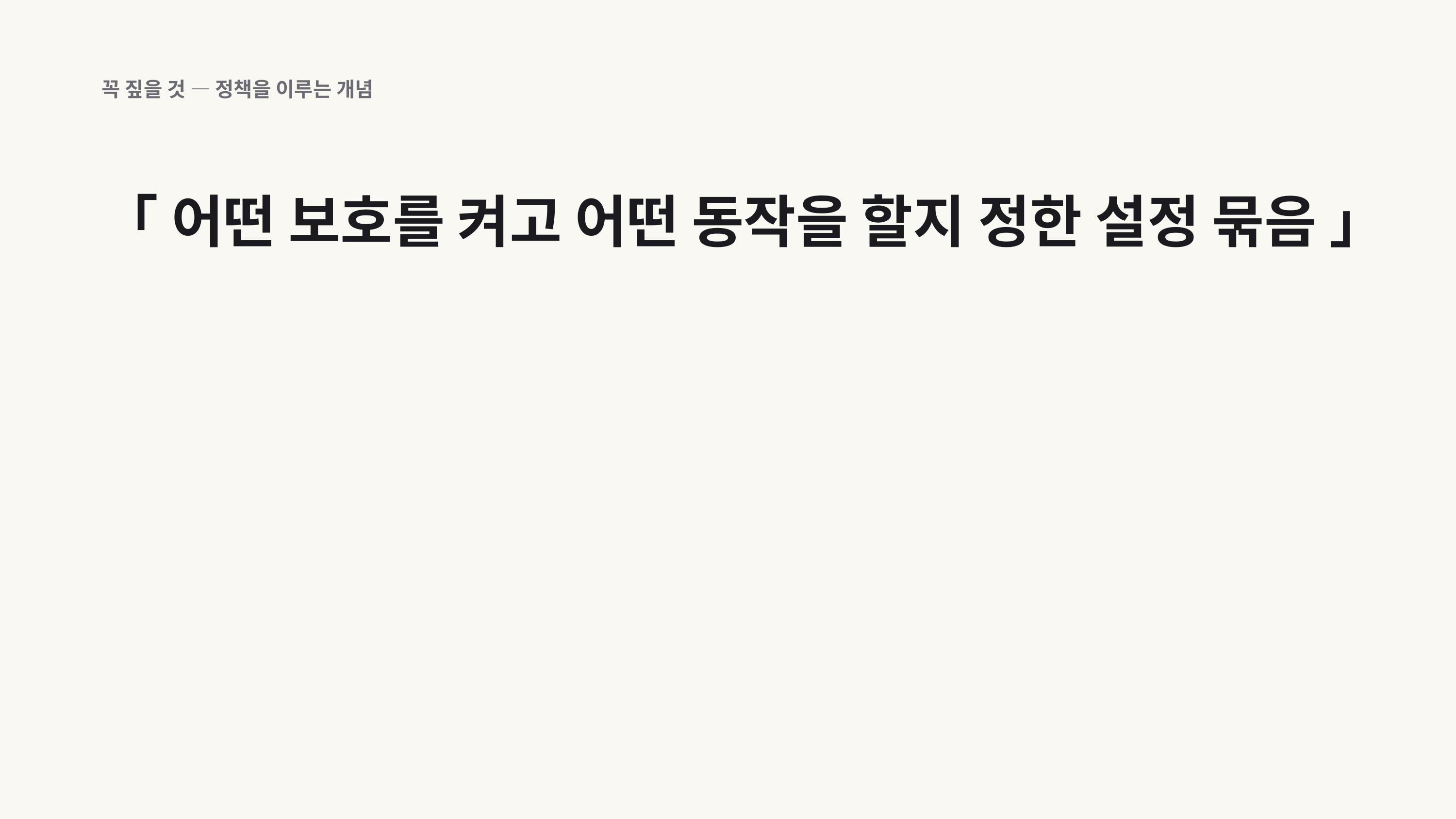

꼭 짚을 것 — 정책을 이루는 개념
「 어떤 보호를 켜고 어떤 동작을 할지 정한 설정 묶음 」